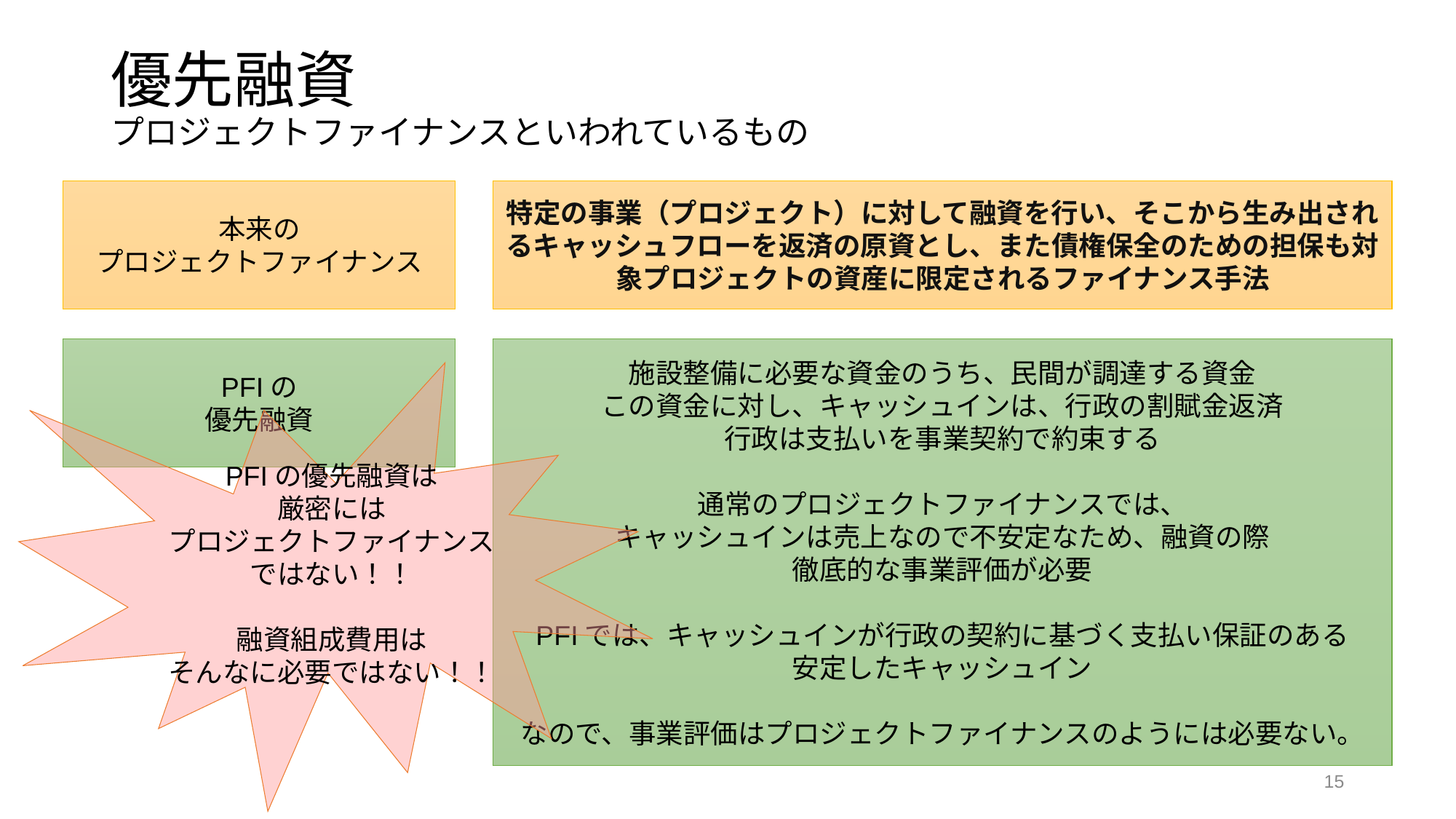

# 優先融資 プロジェクトファイナンスといわれているもの
特定の事業（プロジェクト）に対して融資を行い、そこから生み出されるキャッシュフローを返済の原資とし、また債権保全のための担保も対象プロジェクトの資産に限定されるファイナンス手法
本来の
プロジェクトファイナンス
PFIの
優先融資
施設整備に必要な資金のうち、民間が調達する資金
この資金に対し、キャッシュインは、行政の割賦金返済
行政は支払いを事業契約で約束する

通常のプロジェクトファイナンスでは、
キャッシュインは売上なので不安定なため、融資の際
徹底的な事業評価が必要

PFIでは、キャッシュインが行政の契約に基づく支払い保証のある
安定したキャッシュイン

なので、事業評価はプロジェクトファイナンスのようには必要ない。
PFIの優先融資は
厳密には
プロジェクトファイナンス
ではない！！

融資組成費用は
そんなに必要ではない！！
15